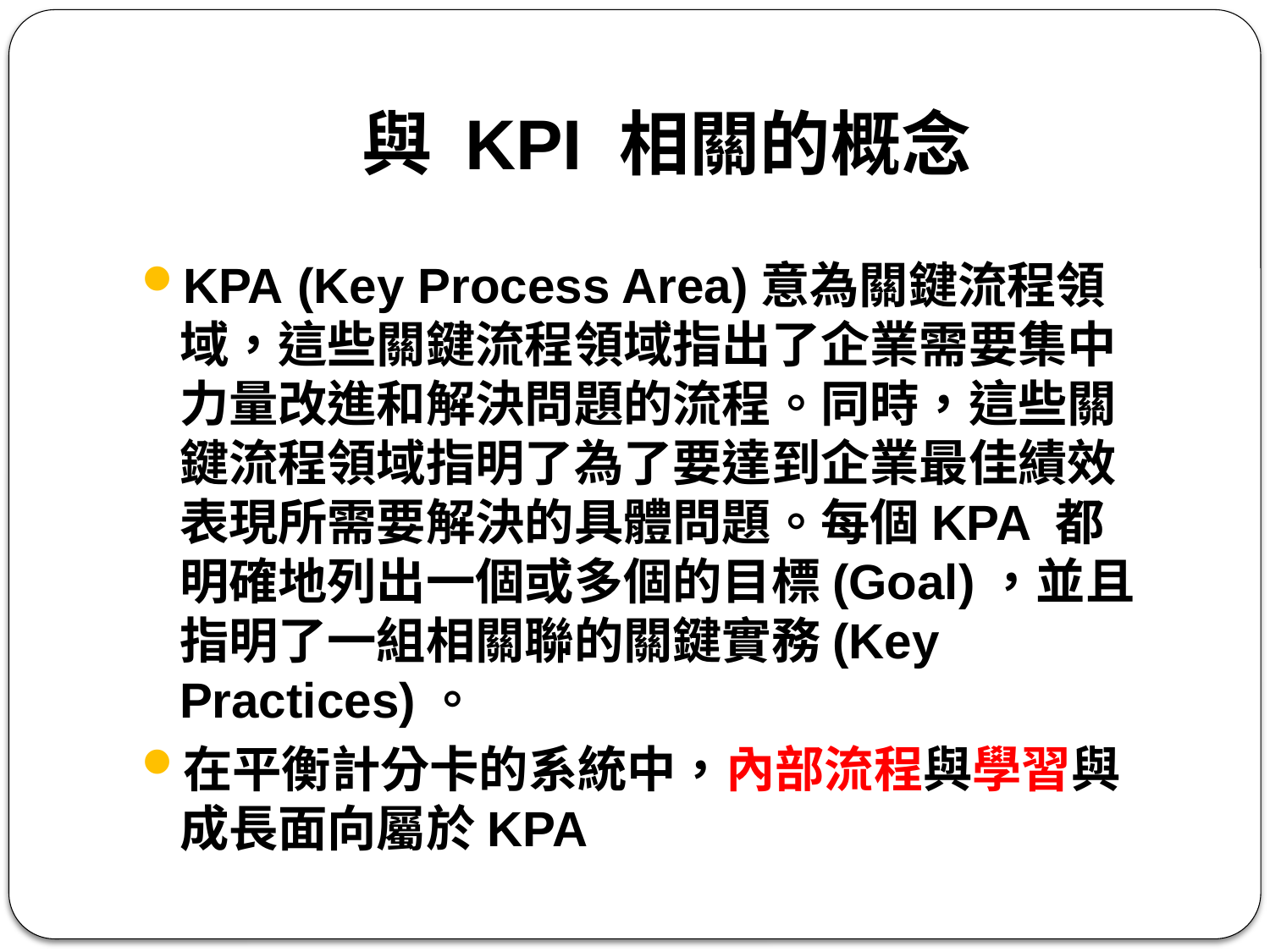

# 與 KPI 相關的概念
KPA (Key Process Area)意為關鍵流程領域，這些關鍵流程領域指出了企業需要集中力量改進和解決問題的流程。同時，這些關鍵流程領域指明了為了要達到企業最佳績效表現所需要解決的具體問題。每個KPA 都明確地列出一個或多個的目標(Goal)，並且指明了一組相關聯的關鍵實務(Key Practices)。
在平衡計分卡的系統中，內部流程與學習與成長面向屬於KPA